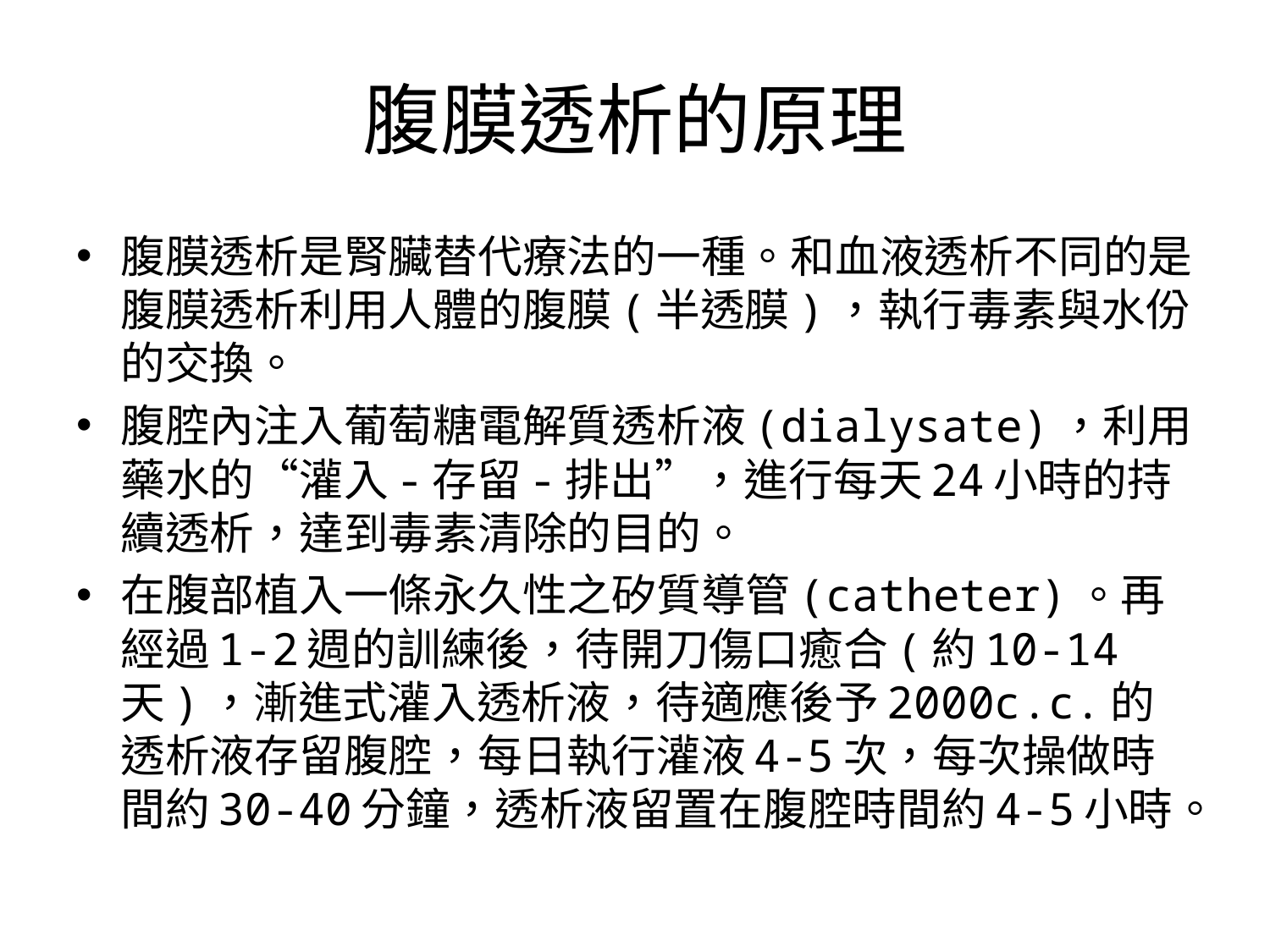

# 腹膜透析的原理
腹膜透析是腎臟替代療法的一種。和血液透析不同的是腹膜透析利用人體的腹膜(半透膜)，執行毒素與水份的交換。
腹腔內注入葡萄糖電解質透析液(dialysate)，利用藥水的“灌入-存留-排出”，進行每天24小時的持續透析，達到毒素清除的目的。
在腹部植入一條永久性之矽質導管(catheter)。再經過1-2週的訓練後，待開刀傷口癒合(約10-14天)，漸進式灌入透析液，待適應後予2000c.c.的透析液存留腹腔，每日執行灌液4-5次，每次操做時間約30-40分鐘，透析液留置在腹腔時間約4-5小時。